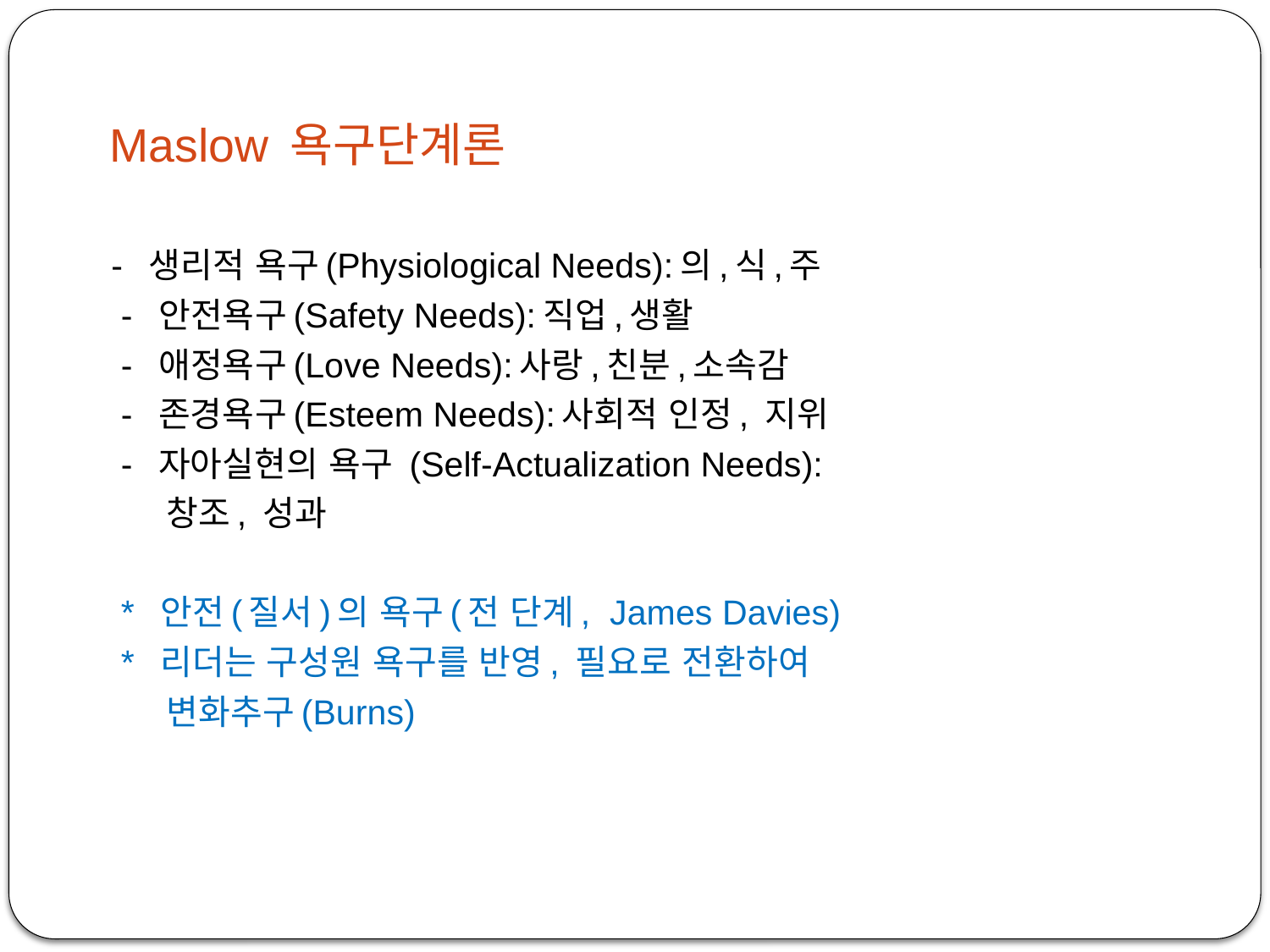

Maslow 욕구단계론

  -  생리적 욕구(Physiological Needs):의,식,주
   -  안전욕구(Safety Needs):직업,생활
   -  애정욕구(Love Needs):사랑,친분,소속감
   -  존경욕구(Esteem Needs):사회적 인정, 지위
   -  자아실현의 욕구 (Self-Actualization Needs):
       창조, 성과

   *  안전(질서)의 욕구(전 단계,  James Davies)
   *  리더는 구성원 욕구를 반영, 필요로 전환하여
       변화추구(Burns)